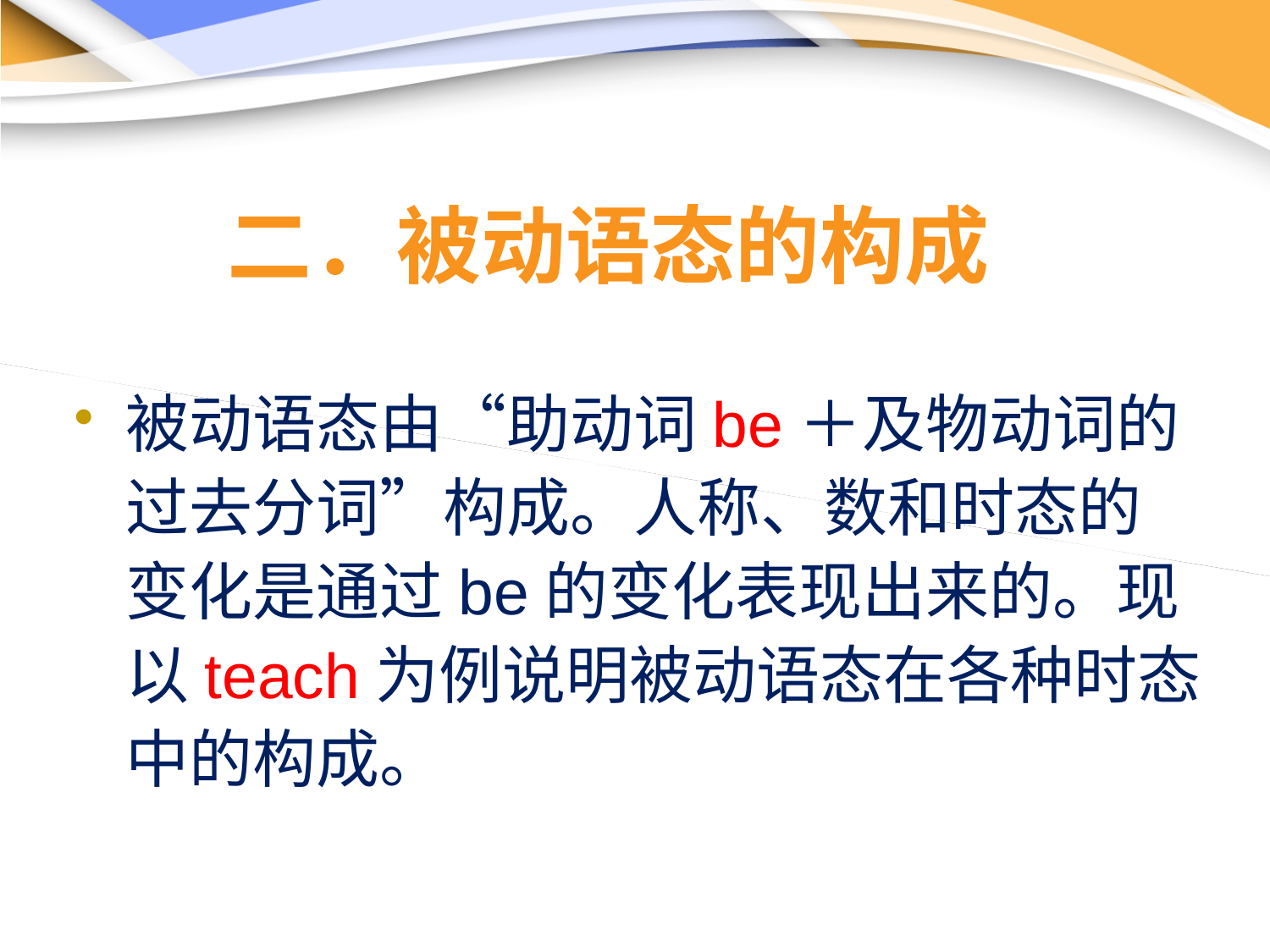

# 二．被动语态的构成
被动语态由“助动词be＋及物动词的过去分词”构成。人称、数和时态的变化是通过be的变化表现出来的。现以teach为例说明被动语态在各种时态中的构成。